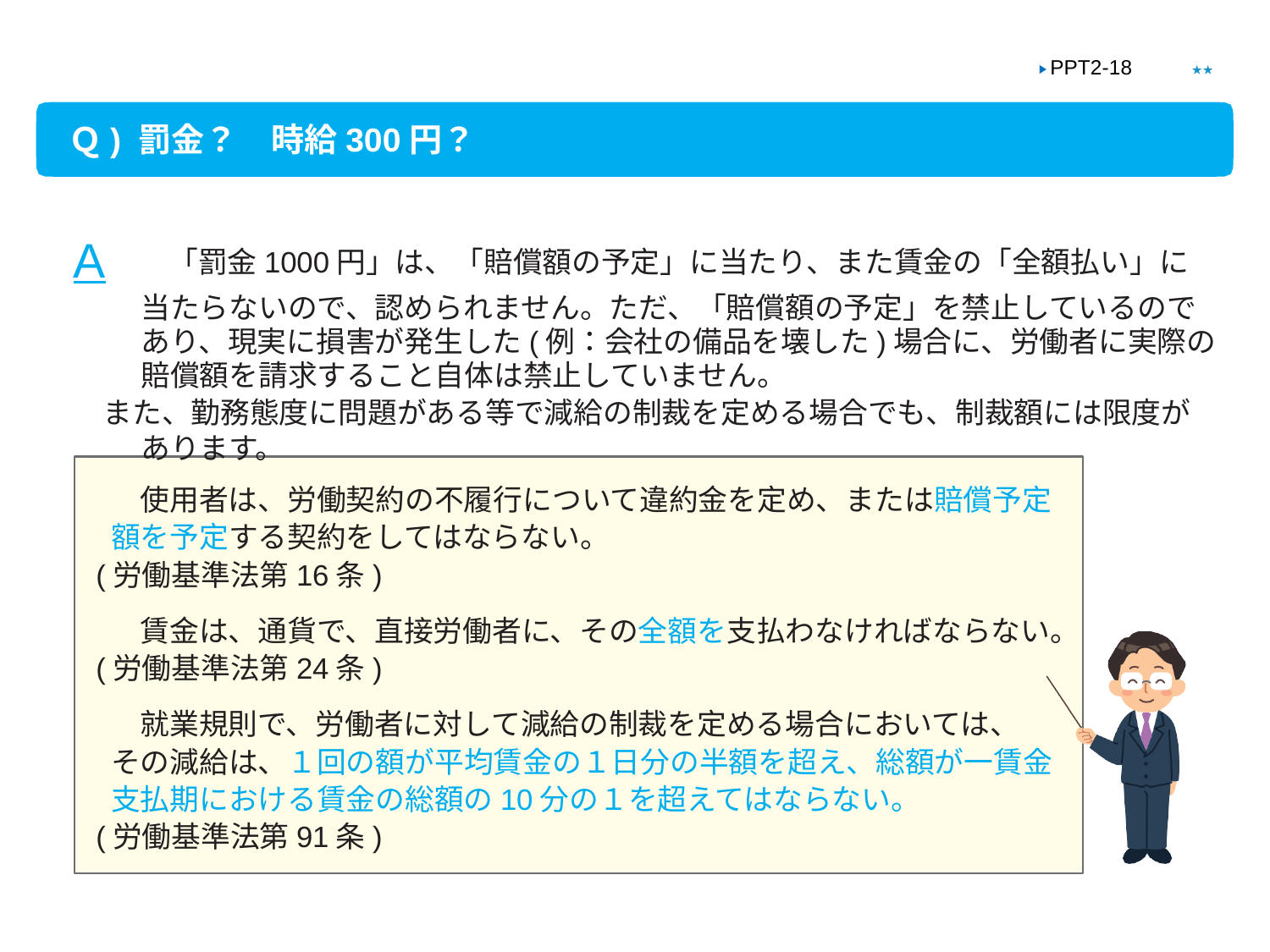

★★
▶ PPT2-18

Ｑ) 罰金？　時給300円？
A 　「罰金1000円」は、「賠償額の予定」に当たり、また賃金の「全額払い」に当たらないので、認められません。ただ、「賠償額の予定」を禁止しているのであり、現実に損害が発生した(例：会社の備品を壊した)場合に、労働者に実際の賠償額を請求すること自体は禁止していません。
　また、勤務態度に問題がある等で減給の制裁を定める場合でも、制裁額には限度があります。

　使用者は、労働契約の不履行について違約金を定め、または賠償予定額を予定する契約をしてはならない。
(労働基準法第16条)
　賃金は、通貨で、直接労働者に、その全額を支払わなければならない。
(労働基準法第24条)
　就業規則で、労働者に対して減給の制裁を定める場合においては、
その減給は、１回の額が平均賃金の１日分の半額を超え、総額が一賃金支払期における賃金の総額の10分の１を超えてはならない。
(労働基準法第91条)